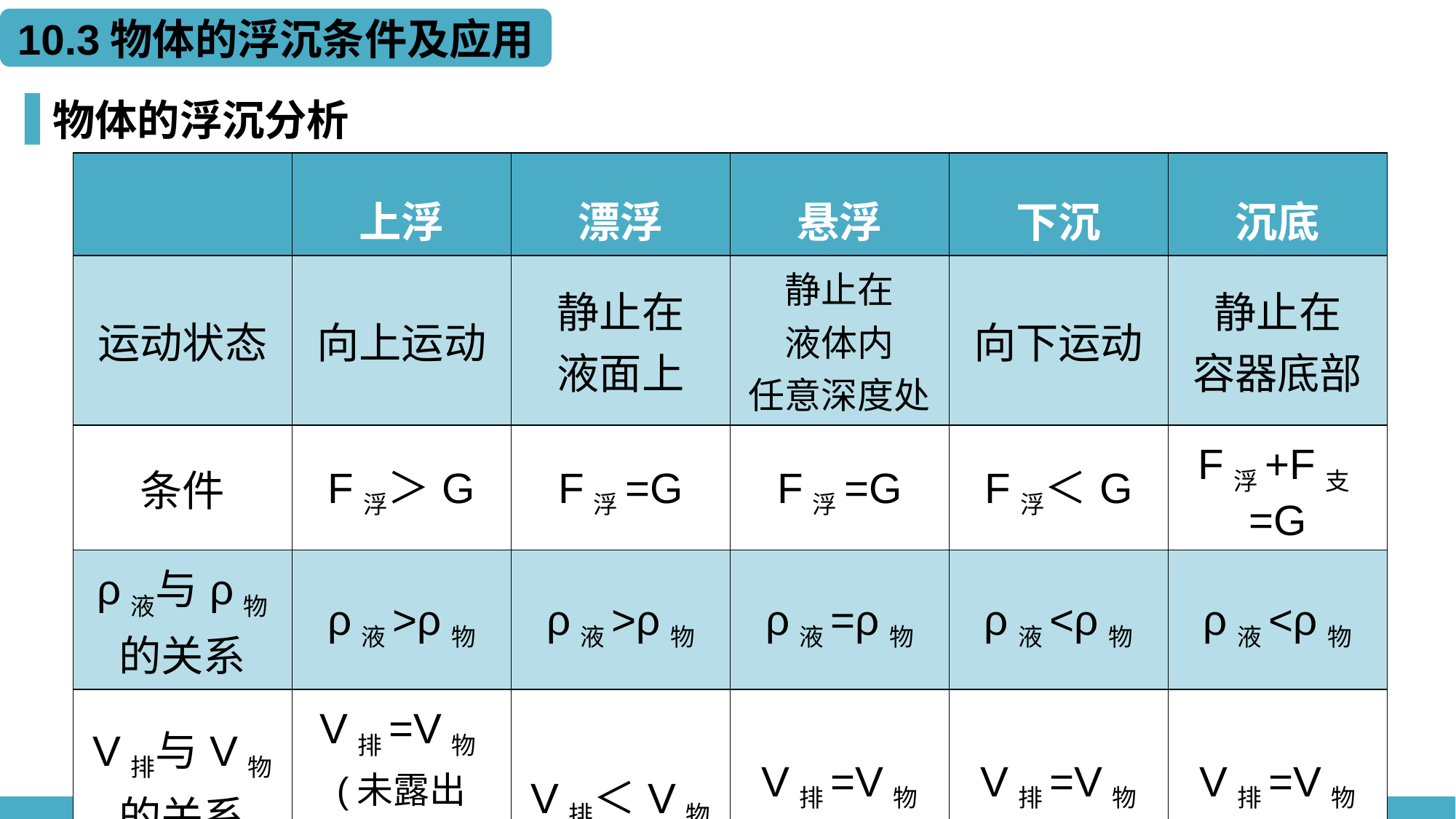

10.3物体的浮沉条件及应用
物体的浮沉分析

|  | 上浮 | 漂浮 | 悬浮 | 下沉 | 沉底 |
| --- | --- | --- | --- | --- | --- |
| 运动状态 | 向上运动 | 静止在 液面上 | 静止在 液体内 任意深度处 | 向下运动 | 静止在 容器底部 |
| 条件 | F浮＞G | F浮=G | F浮=G | F浮＜G | F浮+F支=G |
| ρ液与ρ物的关系 | ρ液>ρ物 | ρ液>ρ物 | ρ液=ρ物 | ρ液<ρ物 | ρ液<ρ物 |
| V排与V物的关系 | V排=V物(未露出 液面前) | V排＜V物 | V排=V物 | V排=V物 | V排=V物 |